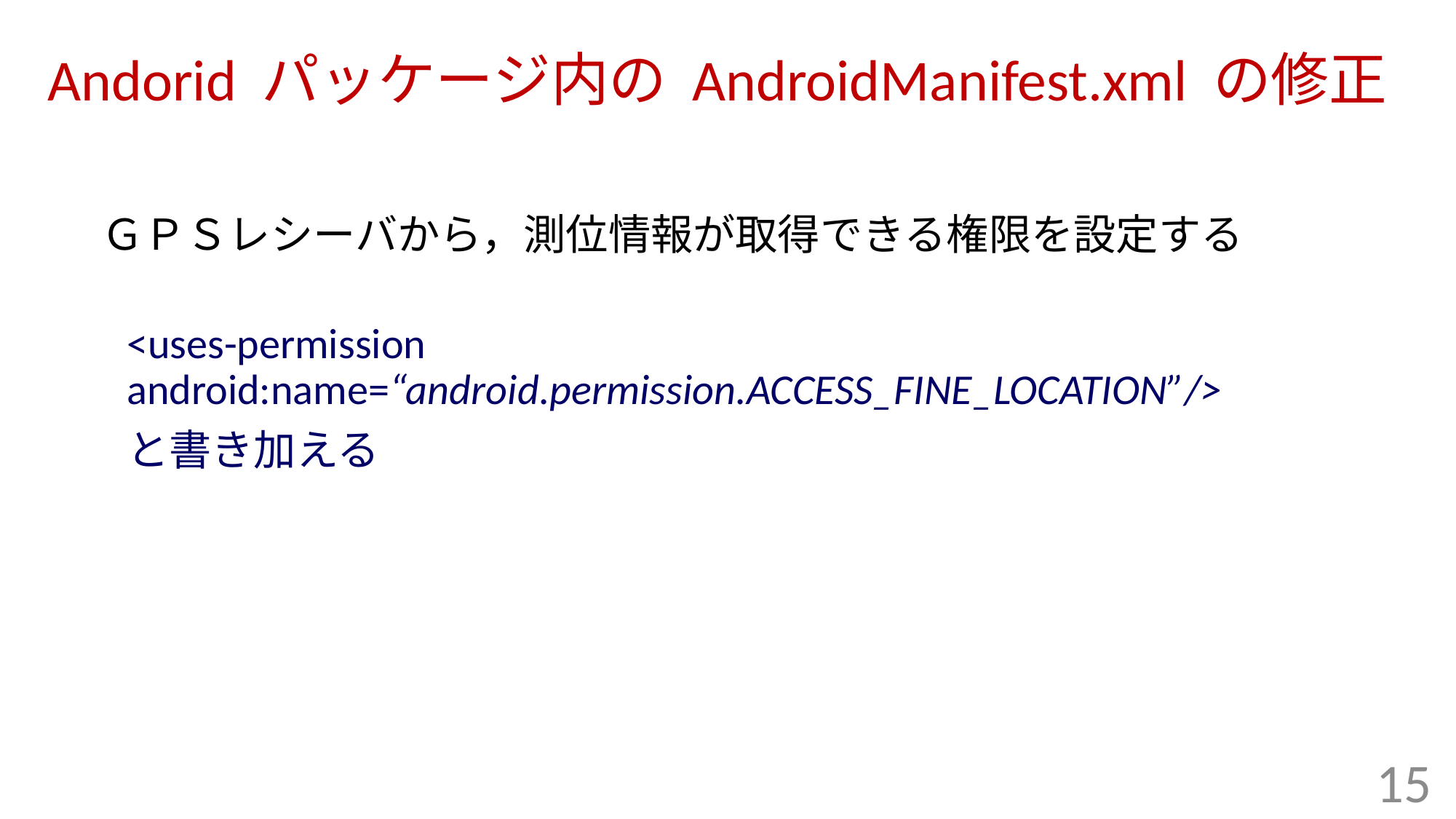

# Andorid パッケージ内の AndroidManifest.xml の修正
ＧＰＳレシーバから，測位情報が取得できる権限を設定する
<uses-permission android:name=“android.permission.ACCESS_FINE_LOCATION”/>
と書き加える
15